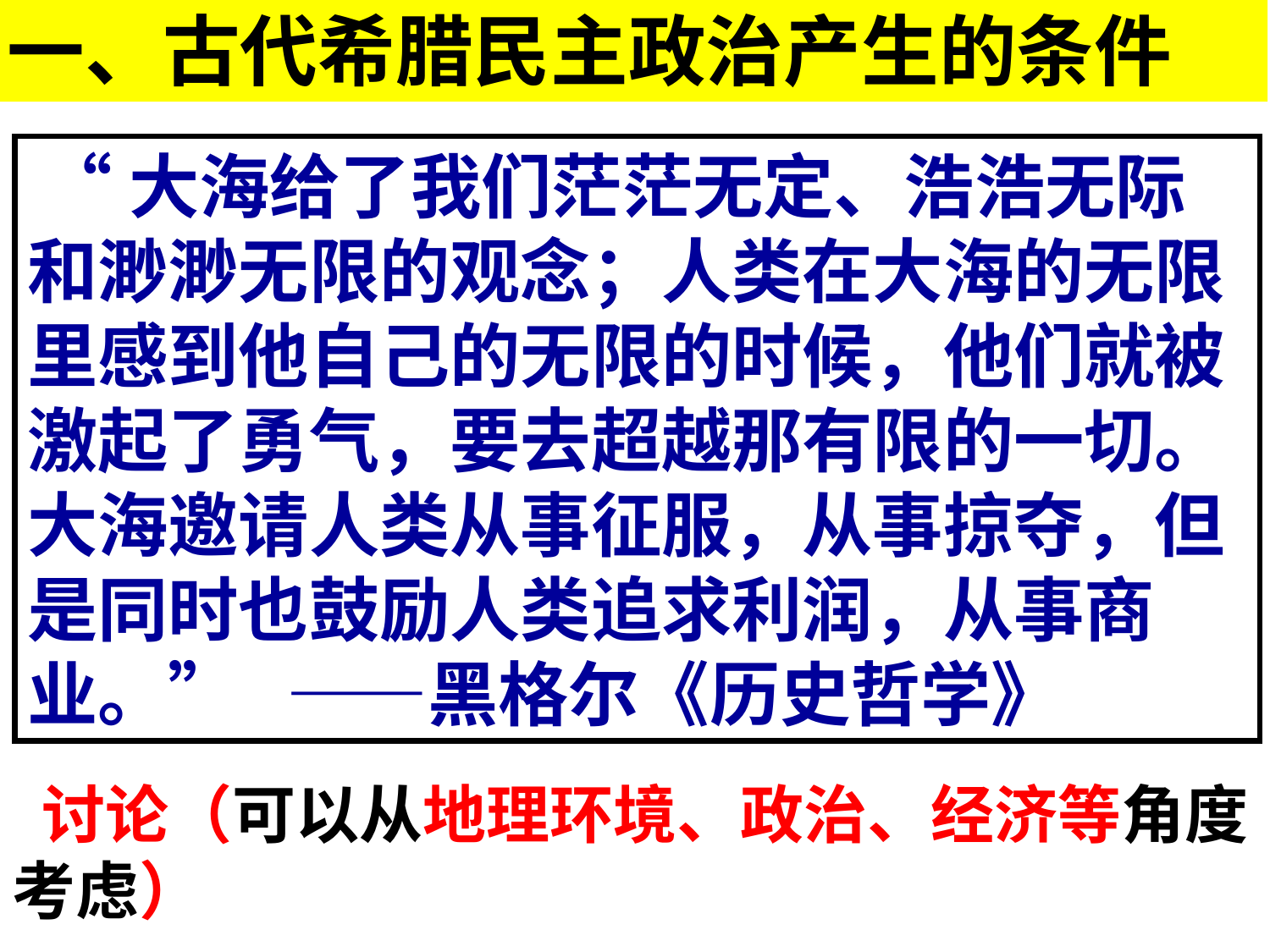

一、古代希腊民主政治产生的条件
 “大海给了我们茫茫无定、浩浩无际和渺渺无限的观念；人类在大海的无限里感到他自己的无限的时候，他们就被激起了勇气，要去超越那有限的一切。大海邀请人类从事征服，从事掠夺，但是同时也鼓励人类追求利润，从事商业。”   ——黑格尔《历史哲学》

 讨论（可以从地理环境、政治、经济等角度考虑）